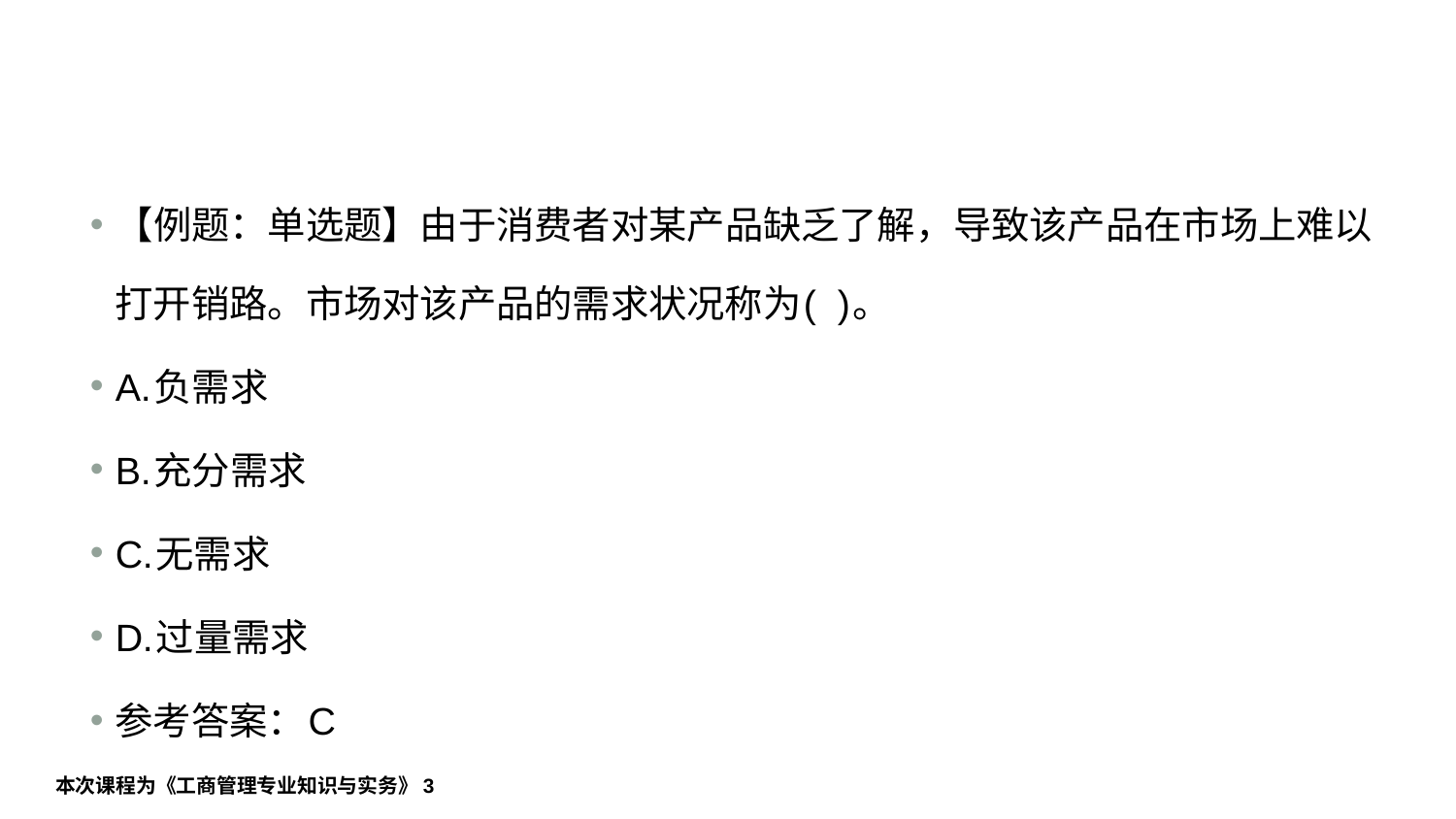

#

【例题：单选题】由于消费者对某产品缺乏了解，导致该产品在市场上难以打开销路。市场对该产品的需求状况称为(  )。
A.负需求
B.充分需求
C.无需求
D.过量需求
参考答案：C